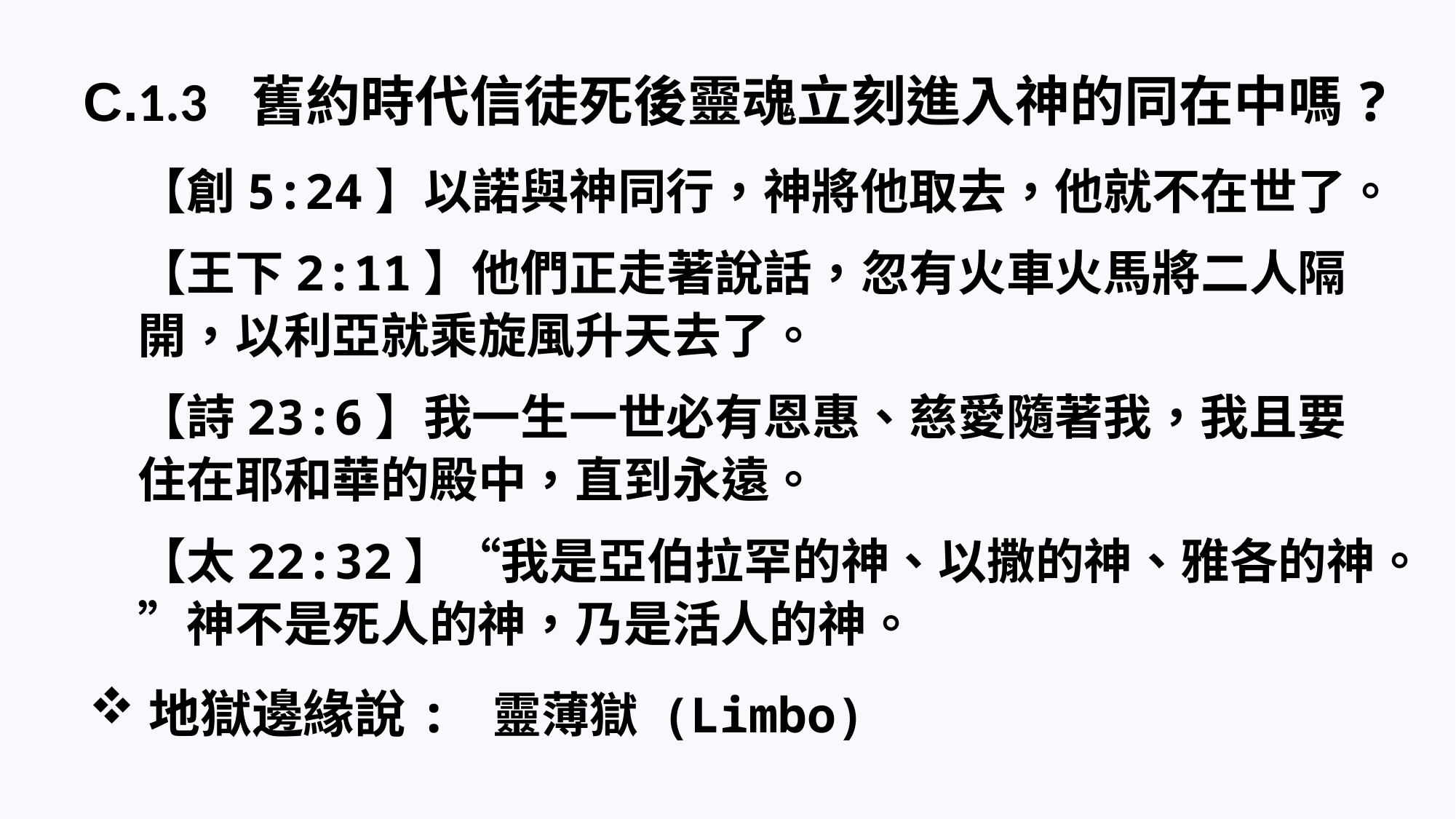

C.1.3  舊約時代信徒死後靈魂立刻進入神的同在中嗎?
【創5:24】以諾與神同行，神將他取去，他就不在世了。
【王下2:11】他們正走著說話，忽有火車火馬將二人隔開，以利亞就乘旋風升天去了。
【詩23:6】我一生一世必有恩惠、慈愛隨著我，我且要住在耶和華的殿中，直到永遠。
【太22:32】“我是亞伯拉罕的神、以撒的神、雅各的神。”神不是死人的神，乃是活人的神。
地獄邊緣說: 靈薄獄 (Limbo)